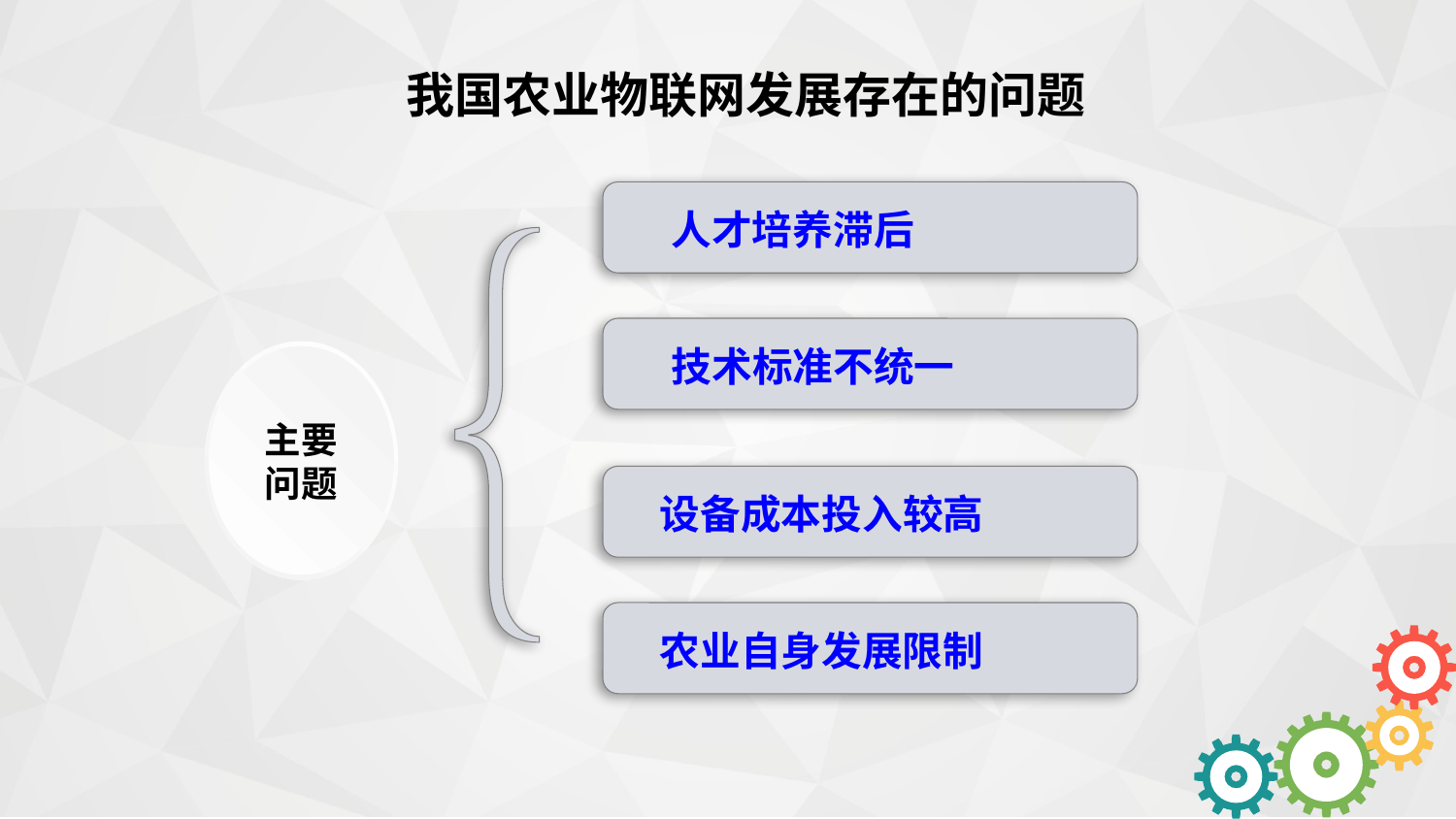

# 我国农业物联网发展存在的问题

人才培养滞后

主要问题
技术标准不统一

设备成本投入较高

农业自身发展限制